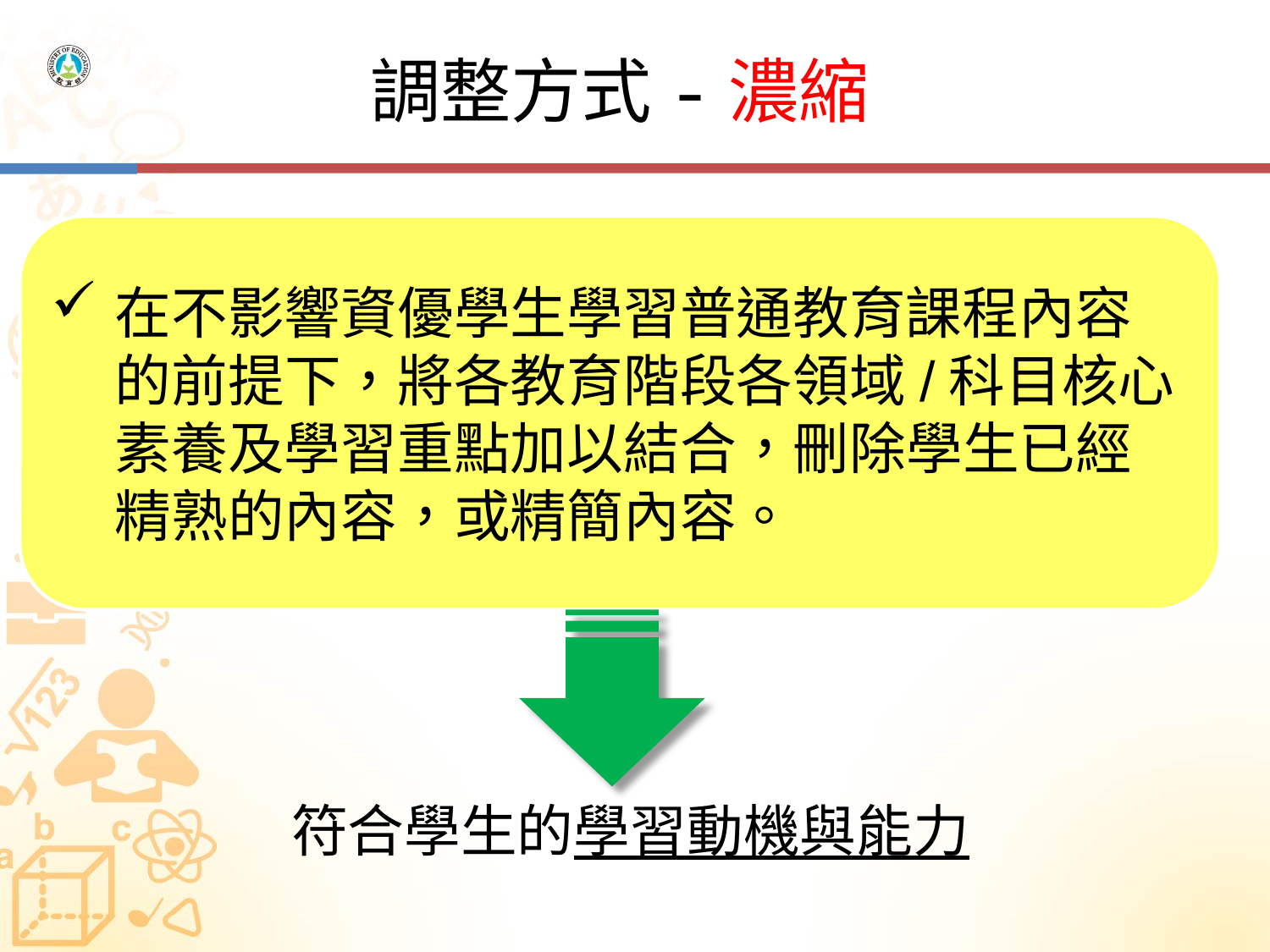

調整方式-濃縮

在不影響資優學生學習普通教育課程內容的前提下，將各教育階段各領域/科目核心素養及學習重點加以結合，刪除學生已經精熟的內容，或精簡內容。

符合學生的學習動機與能力